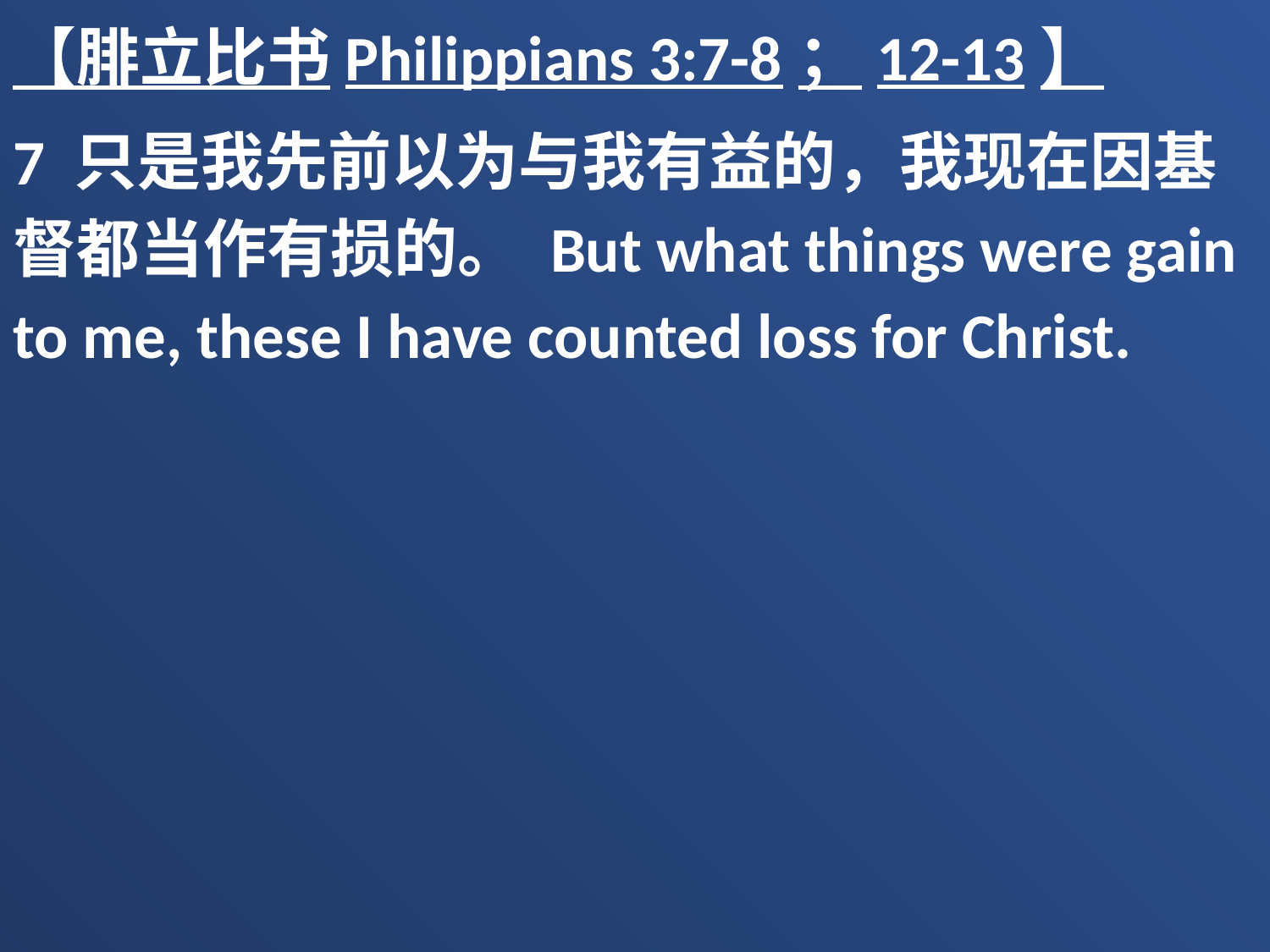

【腓立比书Philippians 3:7-8；12-13】
7 只是我先前以为与我有益的，我现在因基督都当作有损的。 But what things were gain to me, these I have counted loss for Christ.